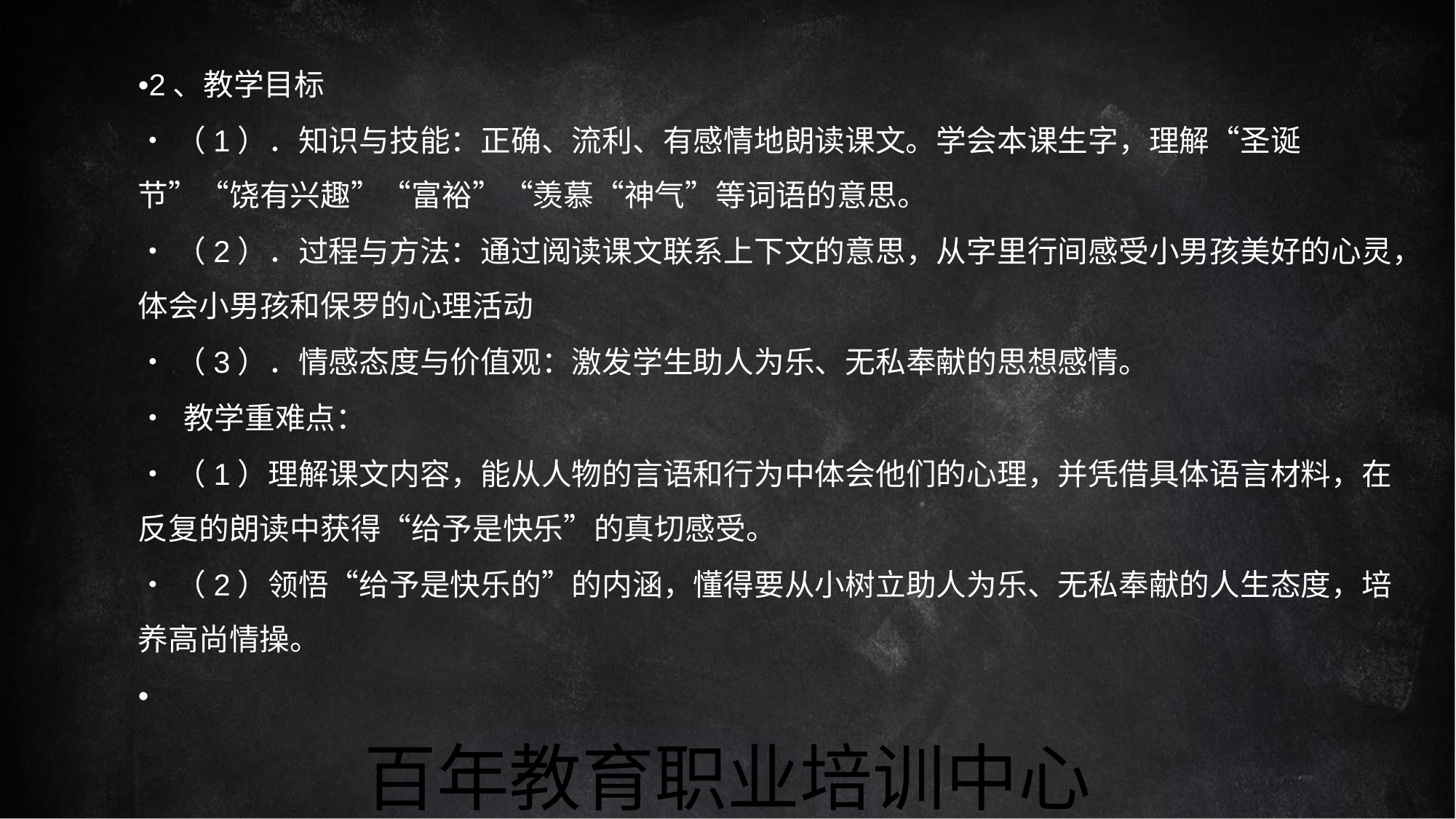

•2、教学目标
•（1）．知识与技能：正确、流利、有感情地朗读课文。学会本课生字，理解“圣诞
节”“饶有兴趣”“富裕”“羡慕“神气”等词语的意思。
•（2）．过程与方法：通过阅读课文联系上下文的意思，从字里行间感受小男孩美好的心灵，
体会小男孩和保罗的心理活动
•（3）．情感态度与价值观：激发学生助人为乐、无私奉献的思想感情。
• 教学重难点：
•（1）理解课文内容，能从人物的言语和行为中体会他们的心理，并凭借具体语言材料，在
反复的朗读中获得“给予是快乐”的真切感受。
•（2）领悟“给予是快乐的”的内涵，懂得要从小树立助人为乐、无私奉献的人生态度，培
养高尚情操。
•
百年教育职业培训中心